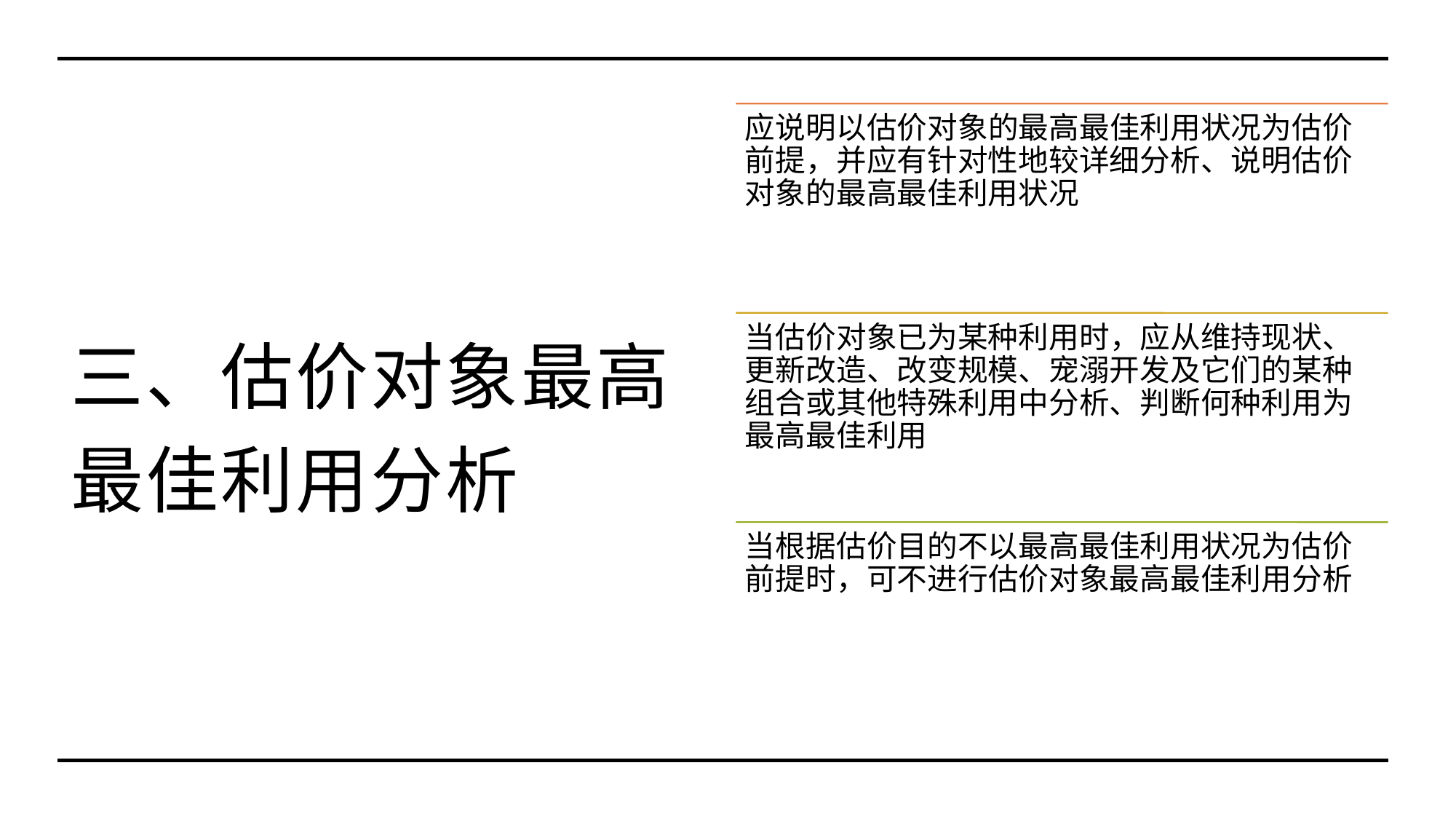

应说明以估价对象的最高最佳利用状况为估价前提，并应有针对性地较详细分析、说明估价对象的最高最佳利用状况
当估价对象已为某种利用时，应从维持现状、更新改造、改变规模、宠溺开发及它们的某种组合或其他特殊利用中分析、判断何种利用为最高最佳利用
当根据估价目的不以最高最佳利用状况为估价前提时，可不进行估价对象最高最佳利用分析
# 三、估价对象最高最佳利用分析